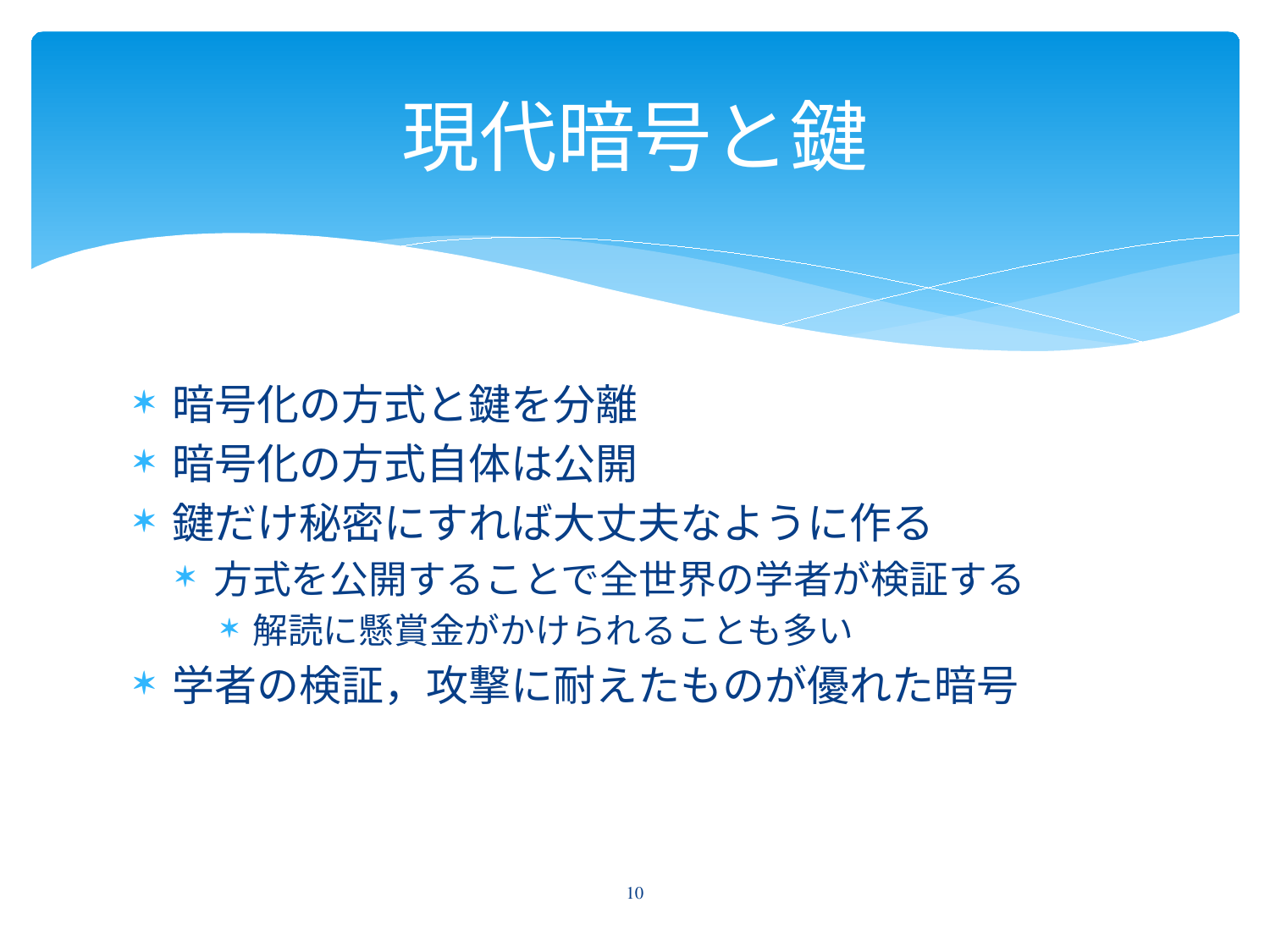

# 現代暗号と鍵
暗号化の方式と鍵を分離
暗号化の方式自体は公開
鍵だけ秘密にすれば大丈夫なように作る
方式を公開することで全世界の学者が検証する
解読に懸賞金がかけられることも多い
学者の検証，攻撃に耐えたものが優れた暗号
10